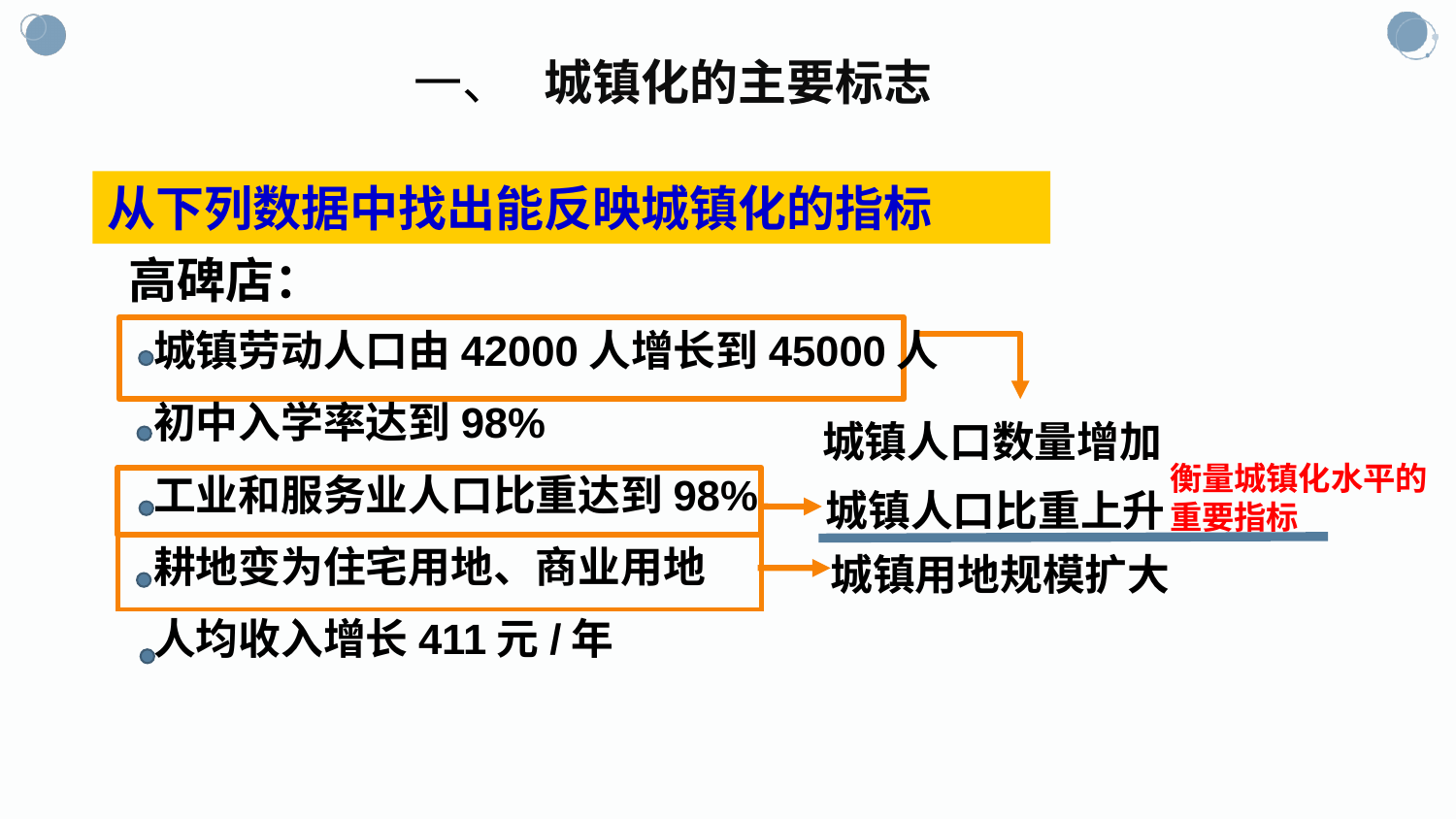

一、   城镇化的主要标志
从下列数据中找出能反映城镇化的指标
高碑店：

城镇劳动人口由42000人增长到45000人
初中入学率达到98%
工业和服务业人口比重达到98%
耕地变为住宅用地、商业用地
人均收入增长411元/年

城镇人口数量增加
衡量城镇化水平的重要指标

城镇人口比重上升

城镇用地规模扩大

6